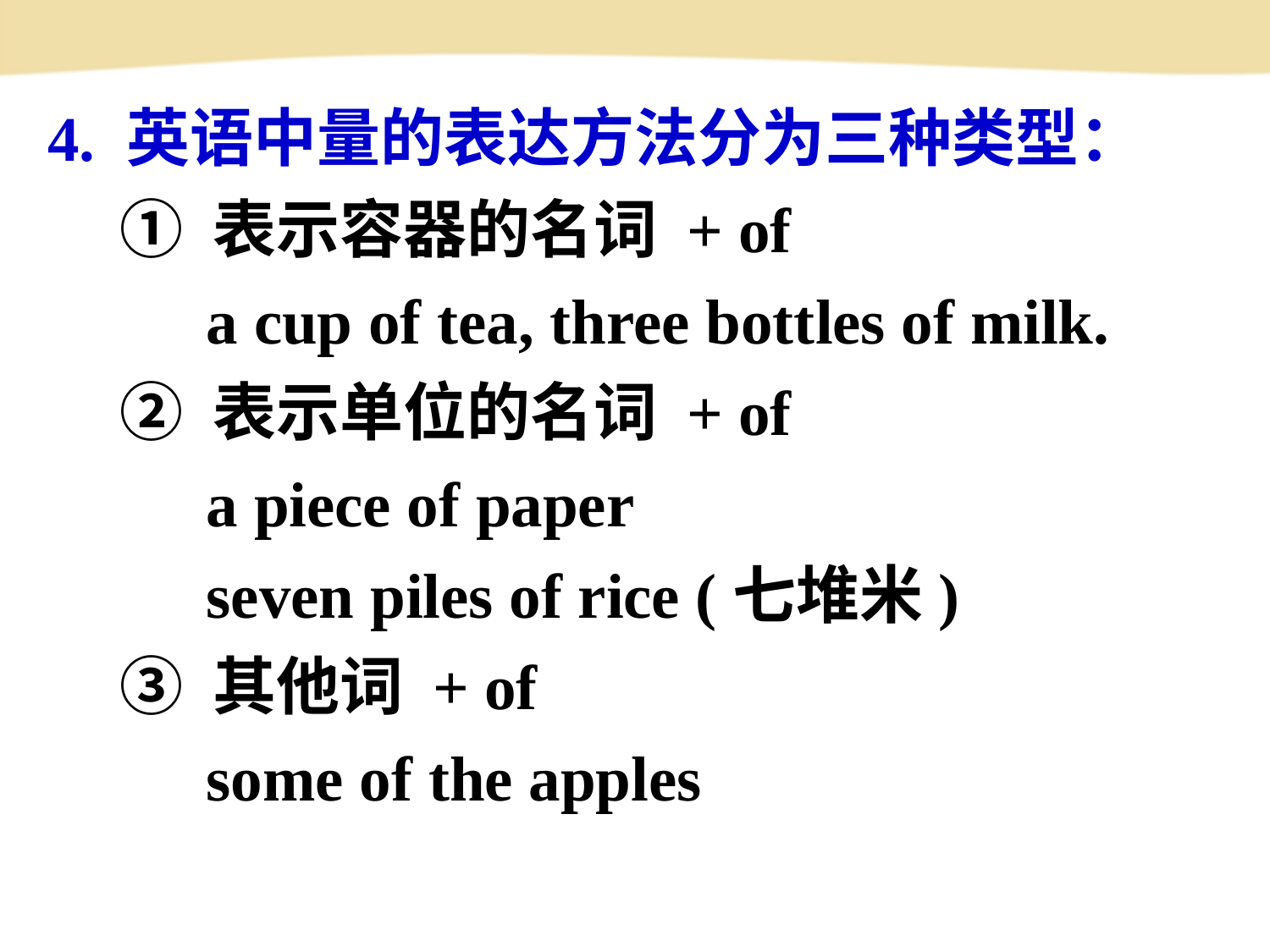

4. 英语中量的表达方法分为三种类型：
     ① 表示容器的名词 + of
          a cup of tea, three bottles of milk.
     ② 表示单位的名词 + of
          a piece of paper
          seven piles of rice (七堆米)
     ③ 其他词 + of
          some of the apples